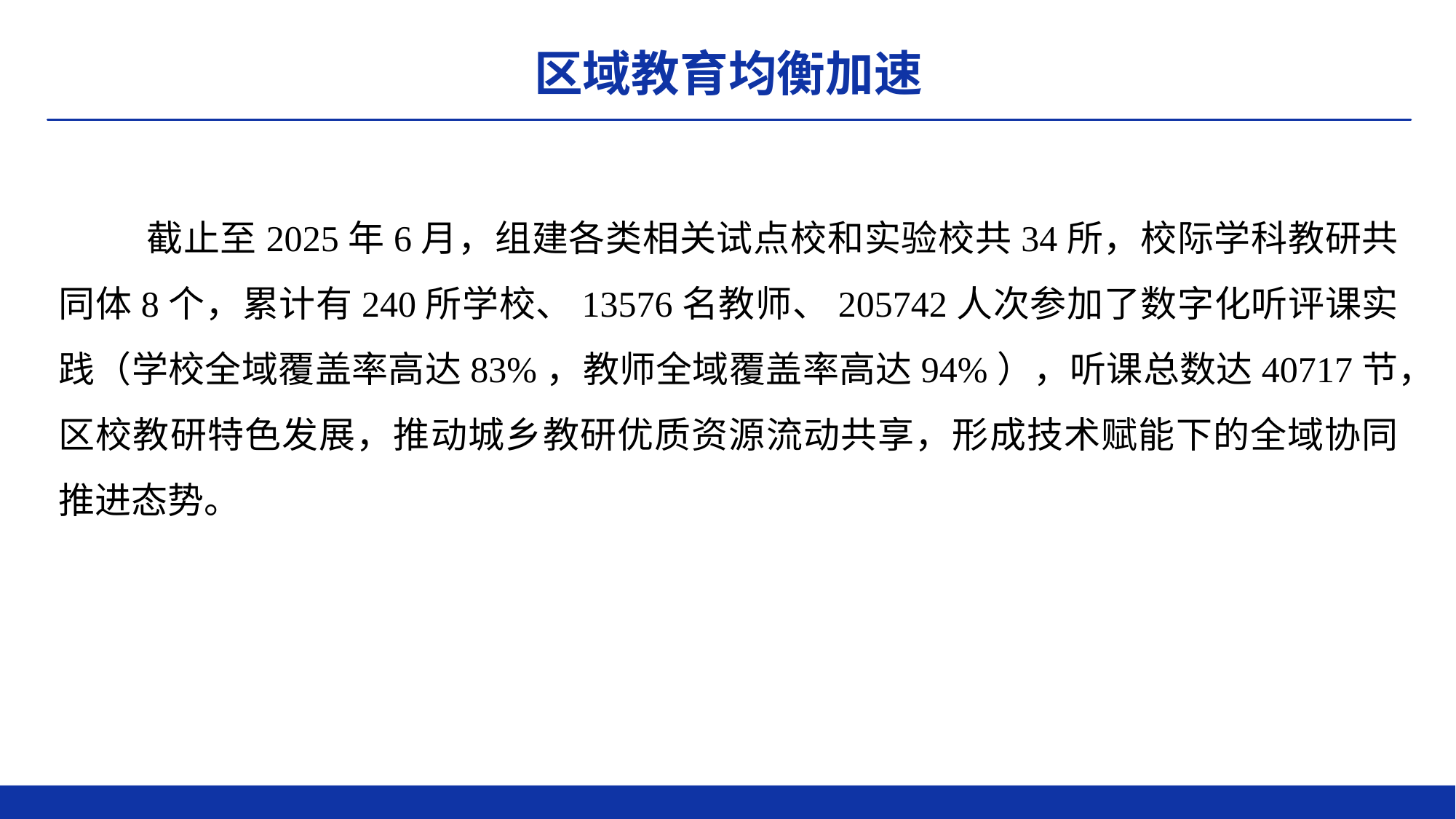

# 区域教育均衡加速
         截止至2025年6月，组建各类相关试点校和实验校共34所，校际学科教研共同体8个，累计有240所学校、13576名教师、205742人次参加了数字化听评课实践（学校全域覆盖率高达83%，教师全域覆盖率高达94%），听课总数达40717节，区校教研特色发展，推动城乡教研优质资源流动共享，形成技术赋能下的全域协同推进态势。